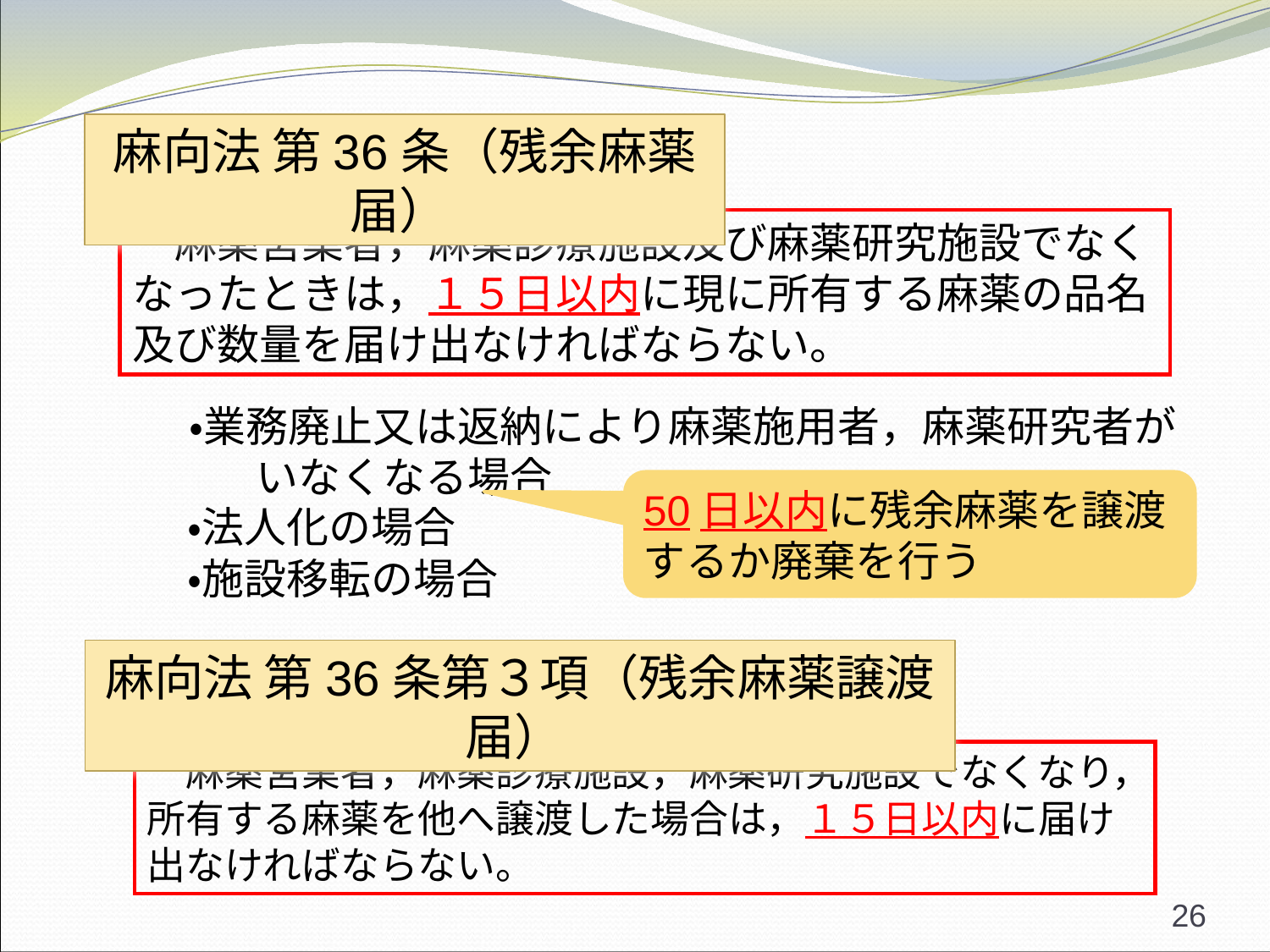

麻向法 第36条（残余麻薬届）
　麻薬営業者，麻薬診療施設及び麻薬研究施設でなくなったときは，１５日以内に現に所有する麻薬の品名及び数量を届け出なければならない。
・業務廃止又は返納により麻薬施用者，麻薬研究者が　いなくなる場合
50日以内に残余麻薬を譲渡するか廃棄を行う
・法人化の場合
・施設移転の場合
麻向法 第36条第３項（残余麻薬譲渡届）
　麻薬営業者，麻薬診療施設，麻薬研究施設でなくなり，所有する麻薬を他へ譲渡した場合は，１５日以内に届け出なければならない。
26